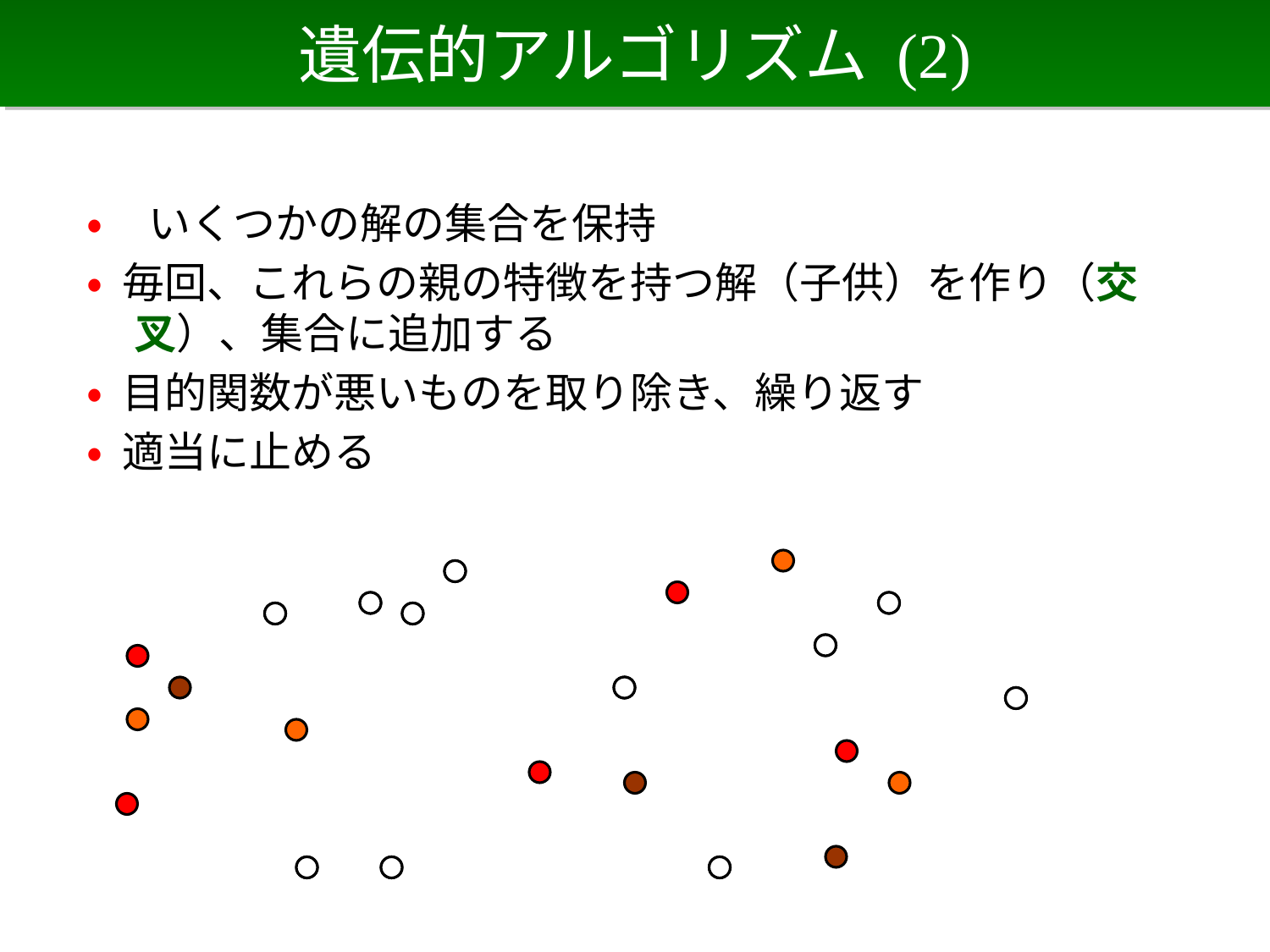

# 遺伝的アルゴリズム (2)
• いくつかの解の集合を保持
• 毎回、これらの親の特徴を持つ解（子供）を作り（交叉）、集合に追加する
• 目的関数が悪いものを取り除き、繰り返す
• 適当に止める